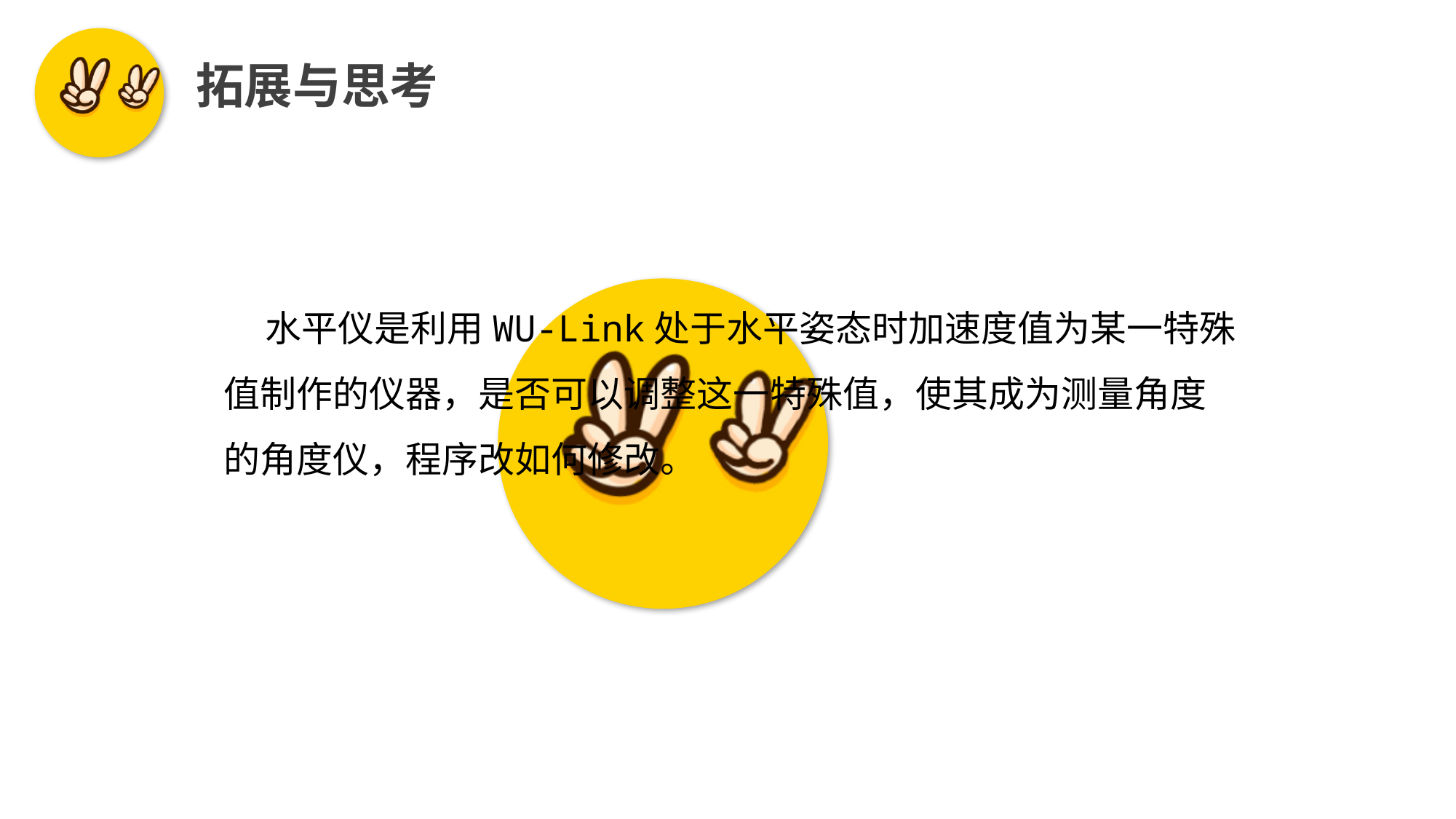

拓展与思考
    水平仪是利用WU-Link处于水平姿态时加速度值为某一特殊值制作的仪器，是否可以调整这一特殊值，使其成为测量角度的角度仪，程序改如何修改。